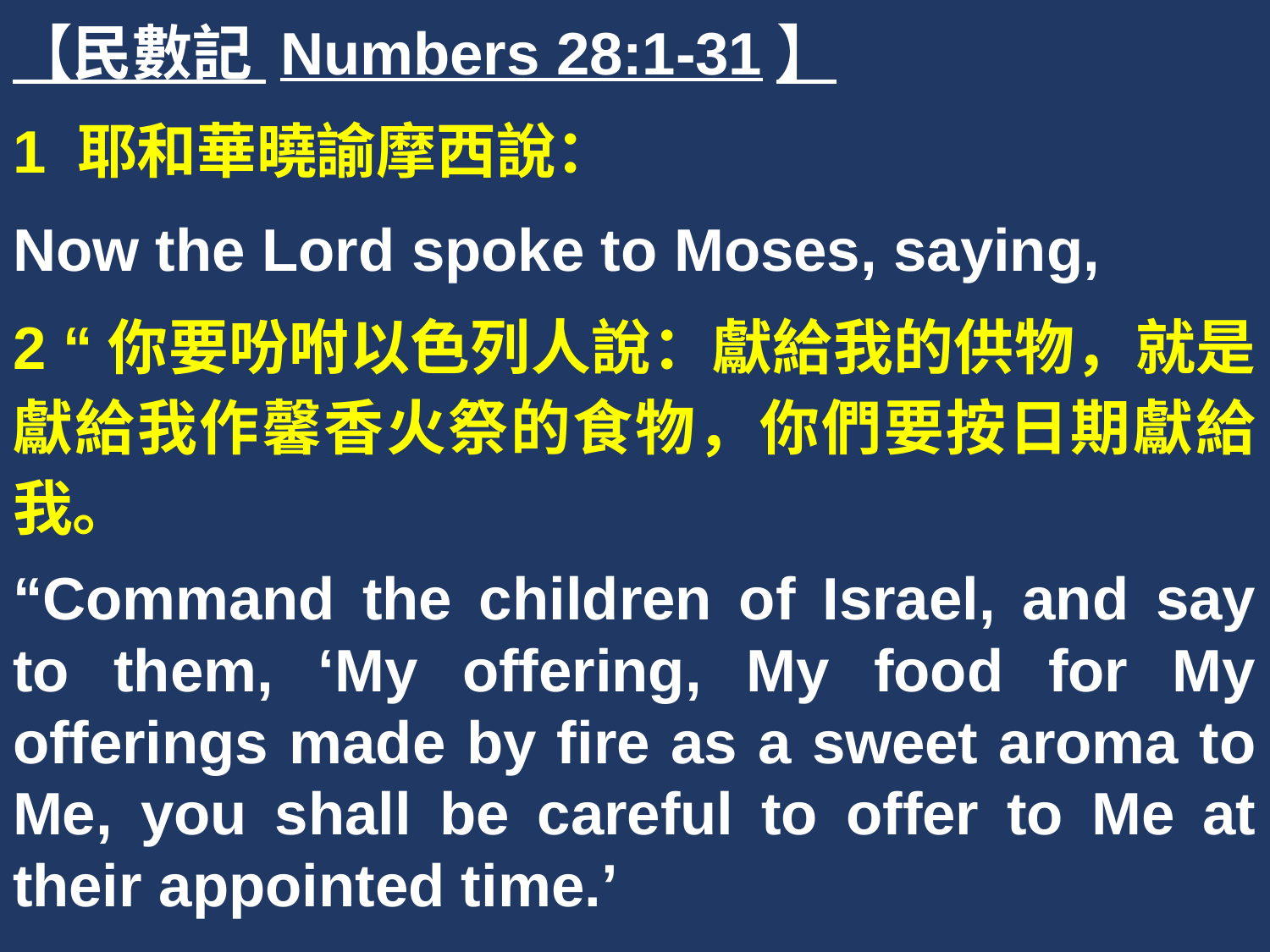

【民數記 Numbers 28:1-31】
1 耶和華曉諭摩西說：
Now the Lord spoke to Moses, saying,
2 “你要吩咐以色列人說：獻給我的供物，就是獻給我作馨香火祭的食物，你們要按日期獻給我。
“Command the children of Israel, and say to them, ‘My offering, My food for My offerings made by fire as a sweet aroma to Me, you shall be careful to offer to Me at their appointed time.’